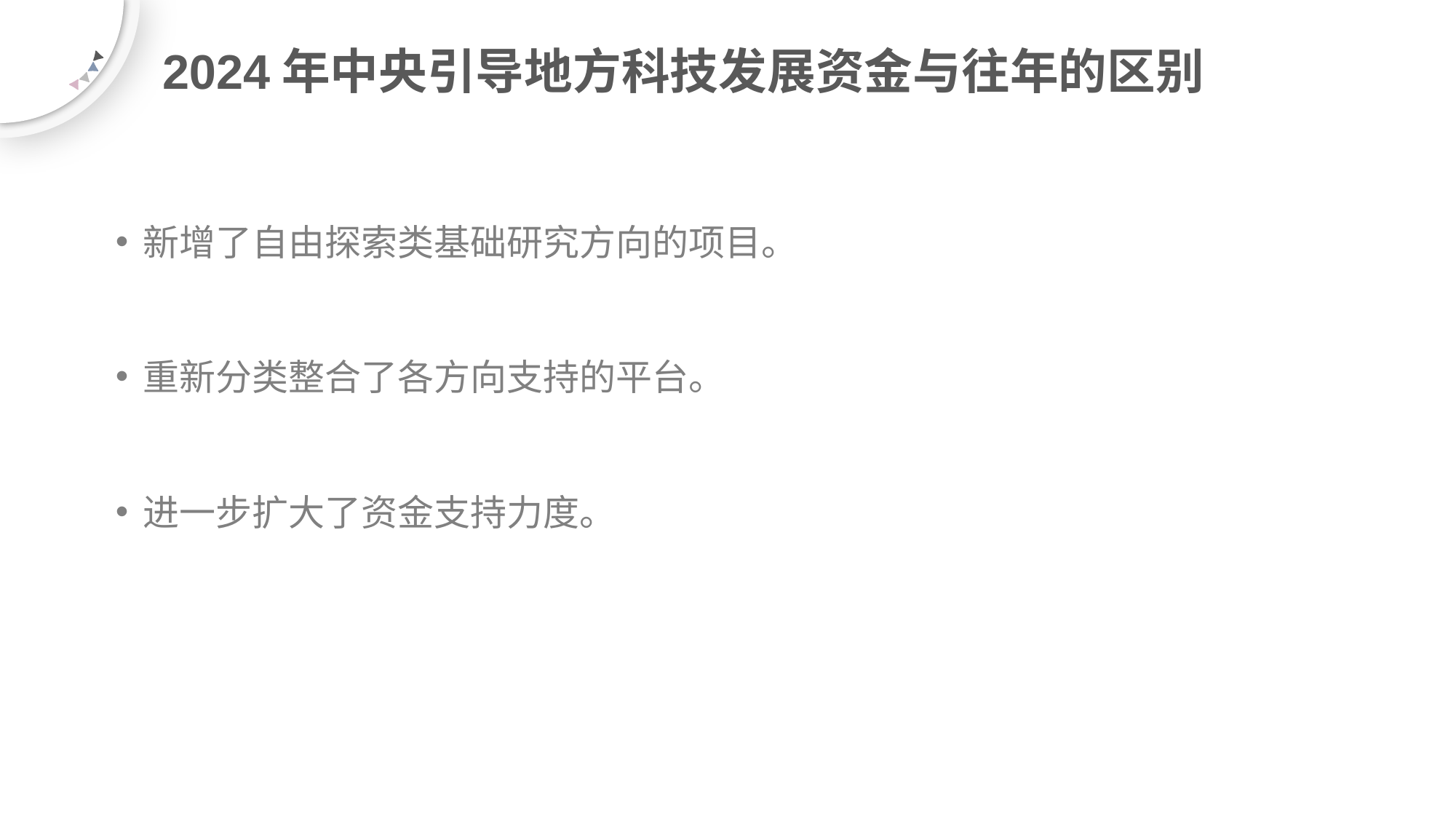

# 2024年中央引导地方科技发展资金与往年的区别
新增了自由探索类基础研究方向的项目。

重新分类整合了各方向支持的平台。

进一步扩大了资金支持力度。